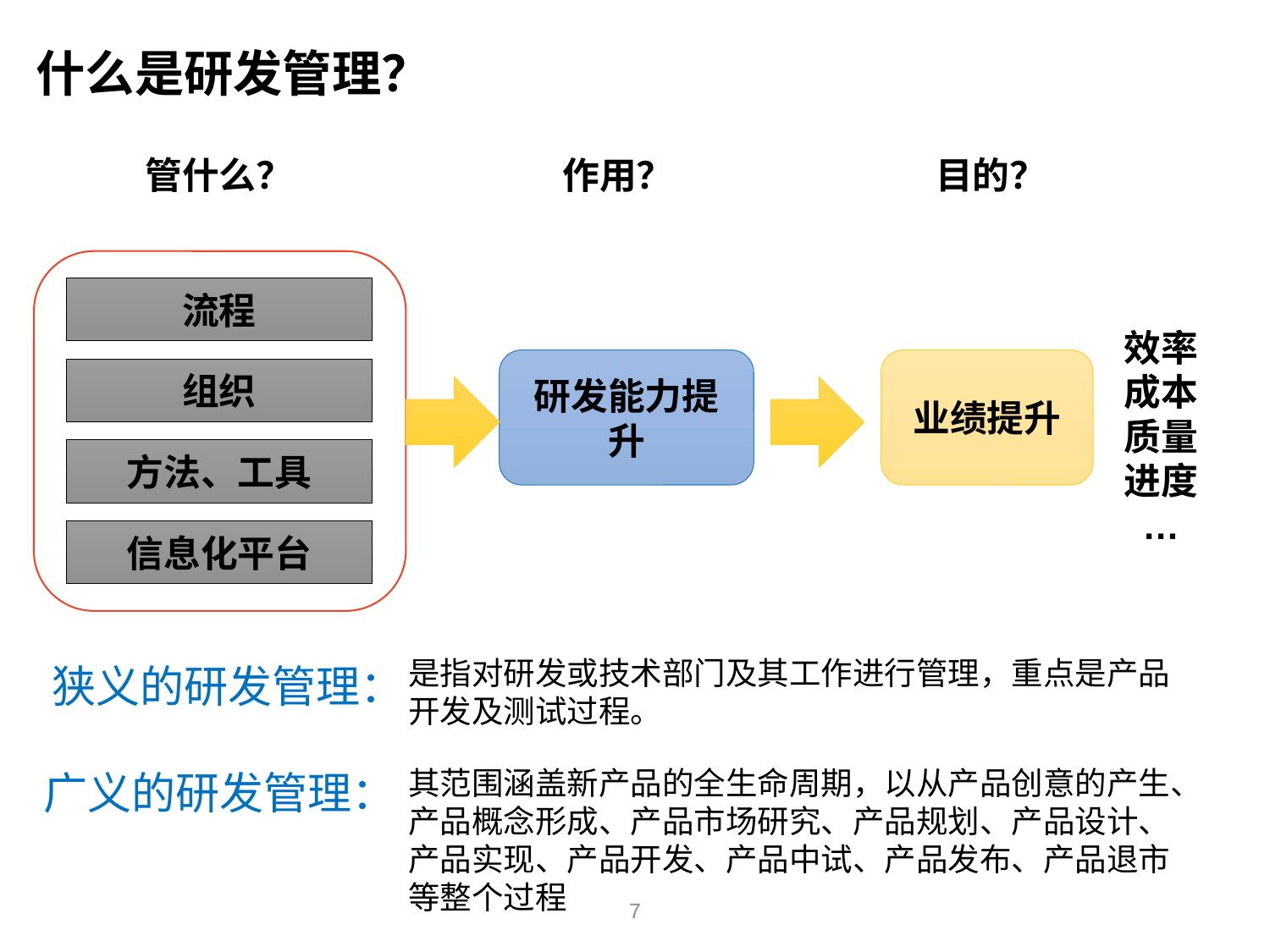

什么是研发管理？
管什么？
作用？
目的？

流程
效率
成本
质量
进度
…
研发能力提升
业绩提升
组织

方法、工具
信息化平台
是指对研发或技术部门及其工作进行管理，重点是产品开发及测试过程。
狭义的研发管理：
其范围涵盖新产品的全生命周期，以从产品创意的产生、产品概念形成、产品市场研究、产品规划、产品设计、产品实现、产品开发、产品中试、产品发布、产品退市等整个过程
广义的研发管理：
7